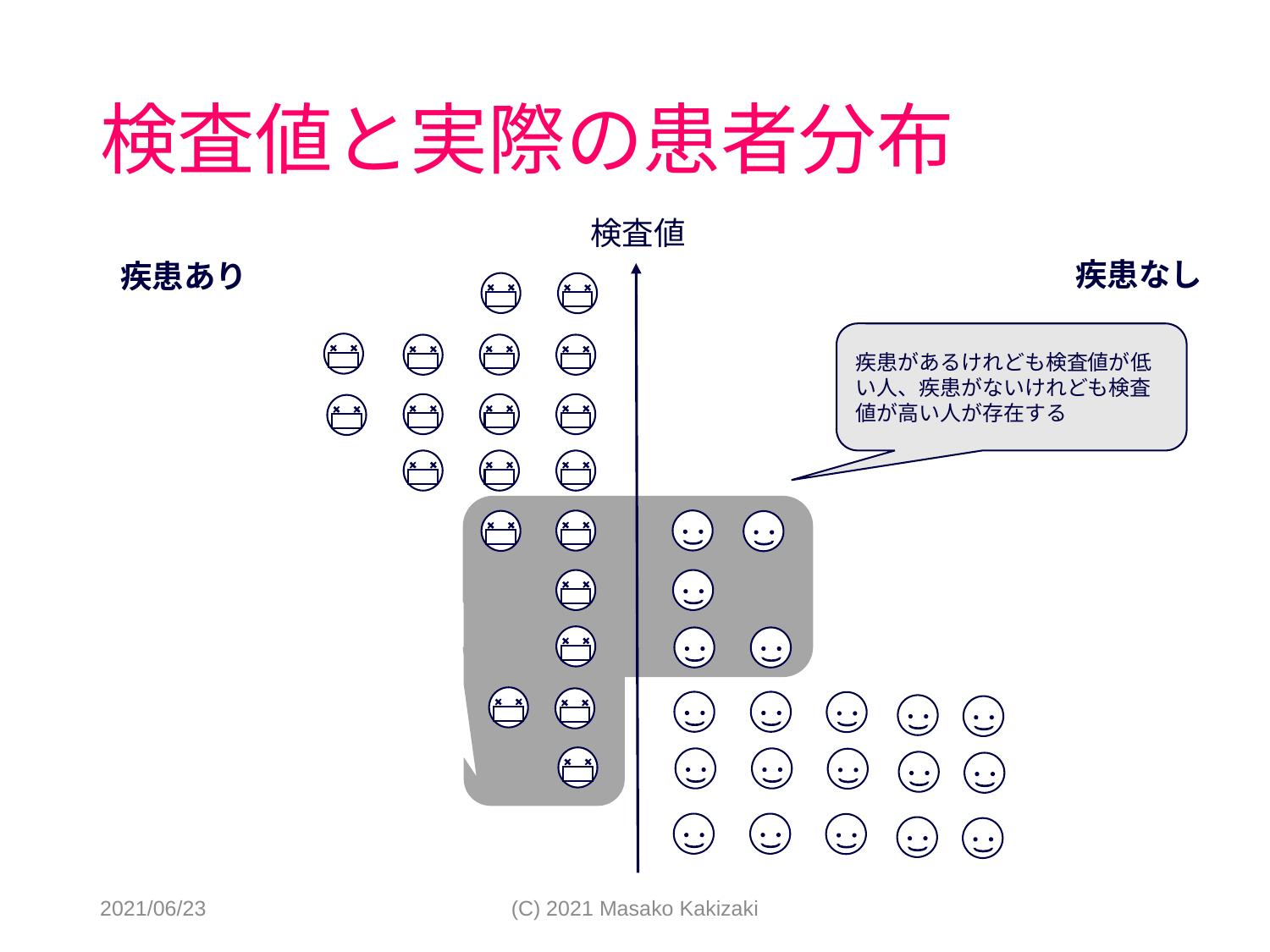

# 検査値と実際の患者分布
検査値
疾患なし
疾患あり

疾患があるけれども検査値が低い人、疾患がないけれども検査値が高い人が存在する

2021/06/23
(C) 2021 Masako Kakizaki